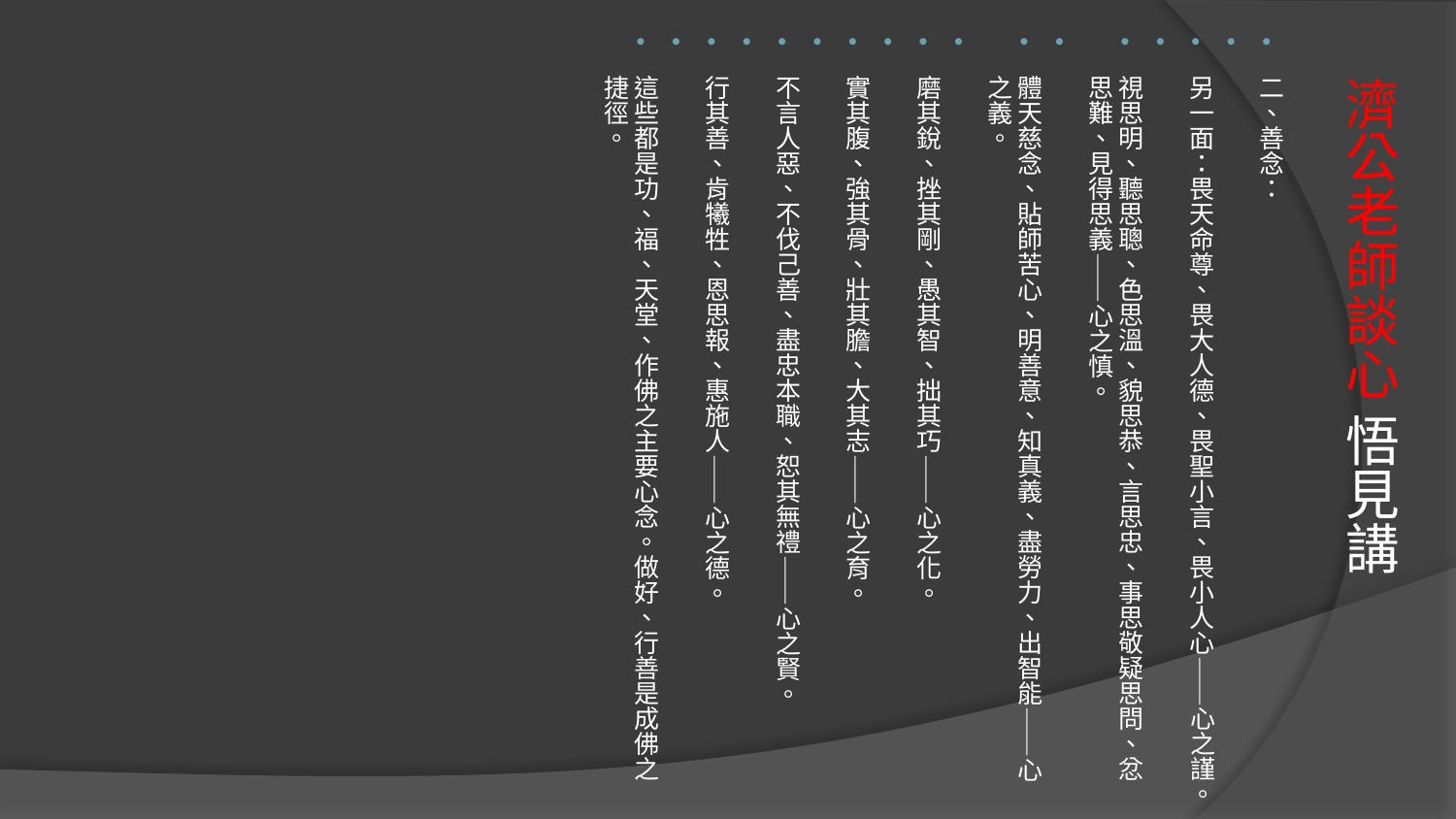

二、善念：

另一面：畏天命尊、畏大人德、畏聖小言、畏小人心——心之謹。

視思明、聽思聰、色思溫、貌思恭、言思忠、事思敬疑思問、忿思難、見得思義——心之慎。

體天慈念、貼師苦心、明善意、知真義、盡勞力、出智能——心之義。

磨其銳、挫其剛、愚其智、拙其巧——心之化。

實其腹、強其骨、壯其膽、大其志——心之育。

不言人惡、不伐己善、盡忠本職、恕其無禮——心之賢。

行其善、肯犧牲、恩思報、惠施人——心之德。

這些都是功、福、天堂、作佛之主要心念。做好、行善是成佛之捷徑。

# 濟公老師談心 悟見講